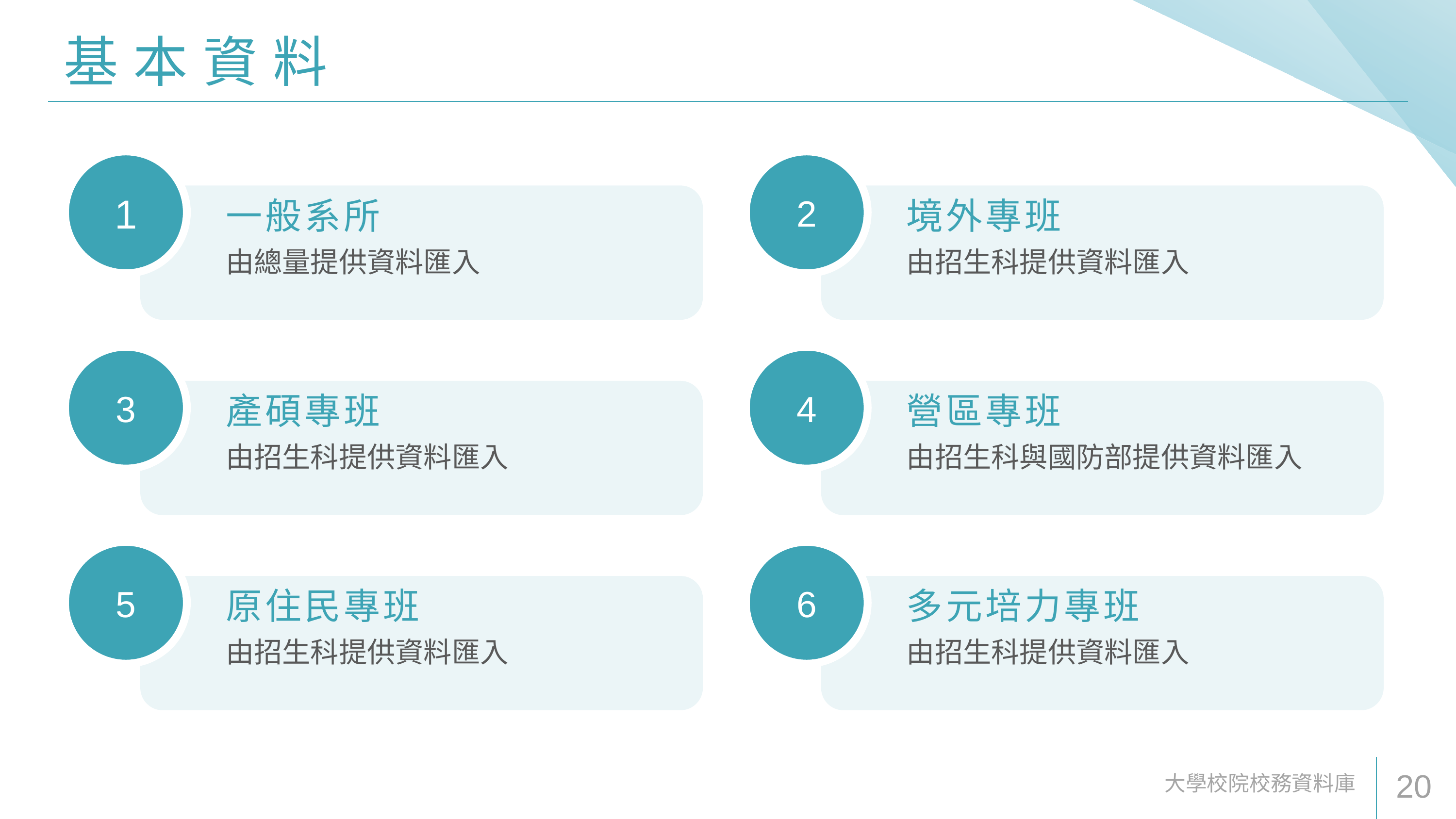

# 基本資料
1
2
一般系所
境外專班
由總量提供資料匯入

由招生科提供資料匯入
3
4
產碩專班
營區專班
由招生科提供資料匯入

由招生科與國防部提供資料匯入

5
6
原住民專班
多元培力專班
由招生科提供資料匯入

由招生科提供資料匯入

大學校院校務資料庫
20